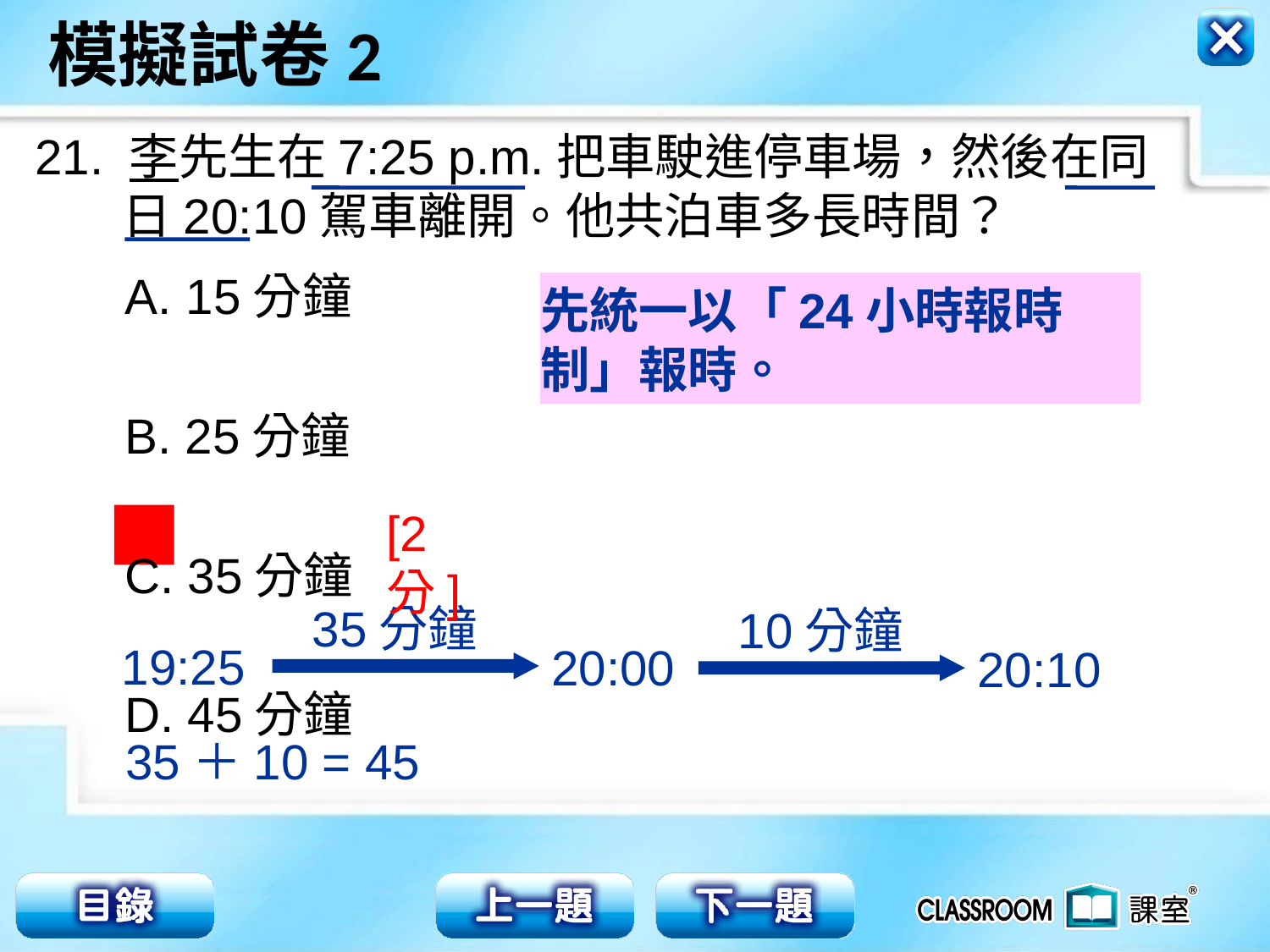

21. 李先生在7:25 p.m.把車駛進停車場，然後在同日20:10駕車離開。他共泊車多長時間？

 15分鐘
B. 25分鐘
C. 35分鐘
D. 45分鐘
先統一以「24小時報時制」報時。
[2分]

35分鐘
10分鐘
19:25
20:00
20:10

35＋10 = 45